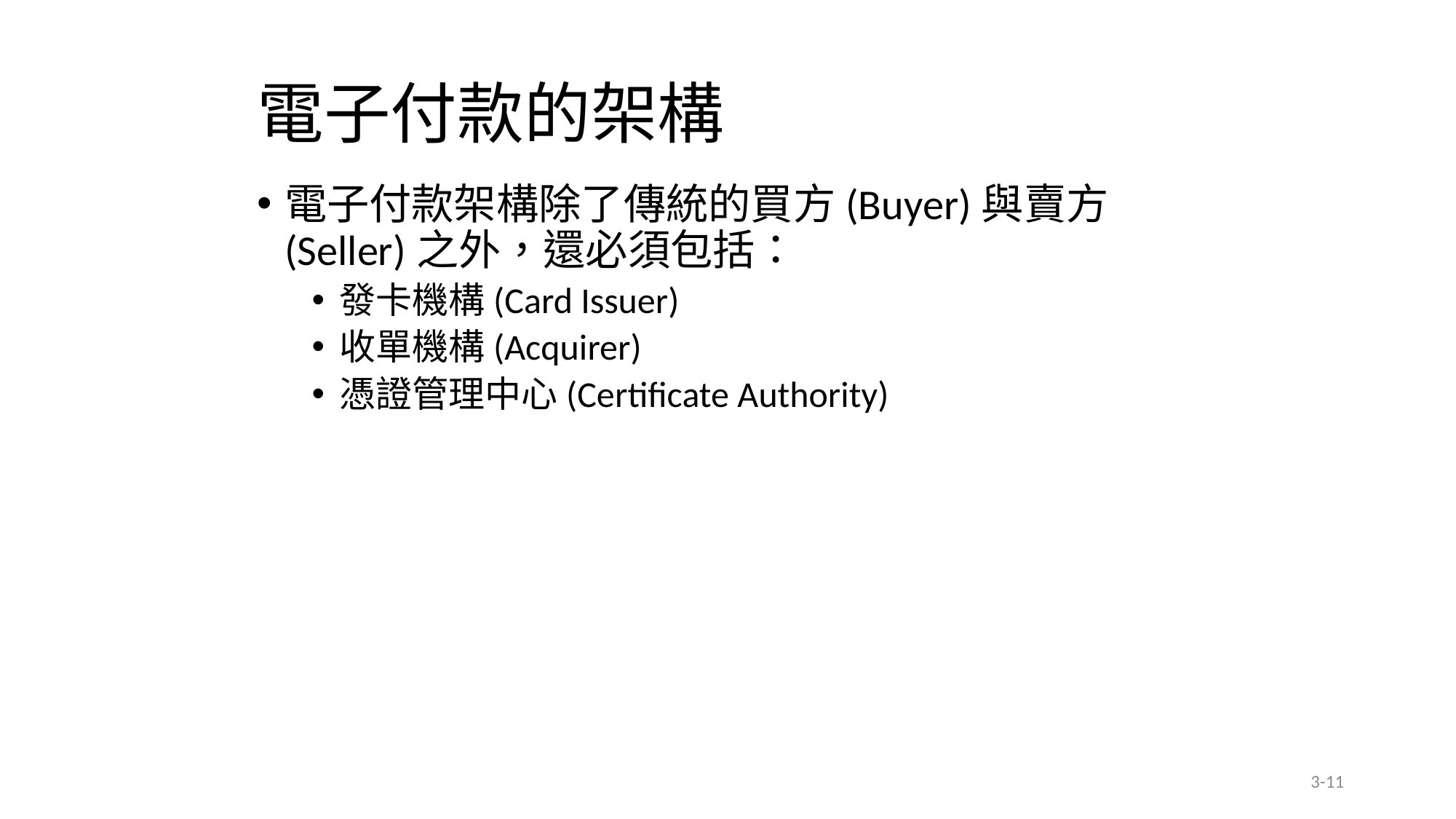

# 電子付款的架構
電子付款架構除了傳統的買方(Buyer)與賣方(Seller)之外，還必須包括：
發卡機構(Card Issuer)
收單機構(Acquirer)
憑證管理中心(Certificate Authority)
3-11